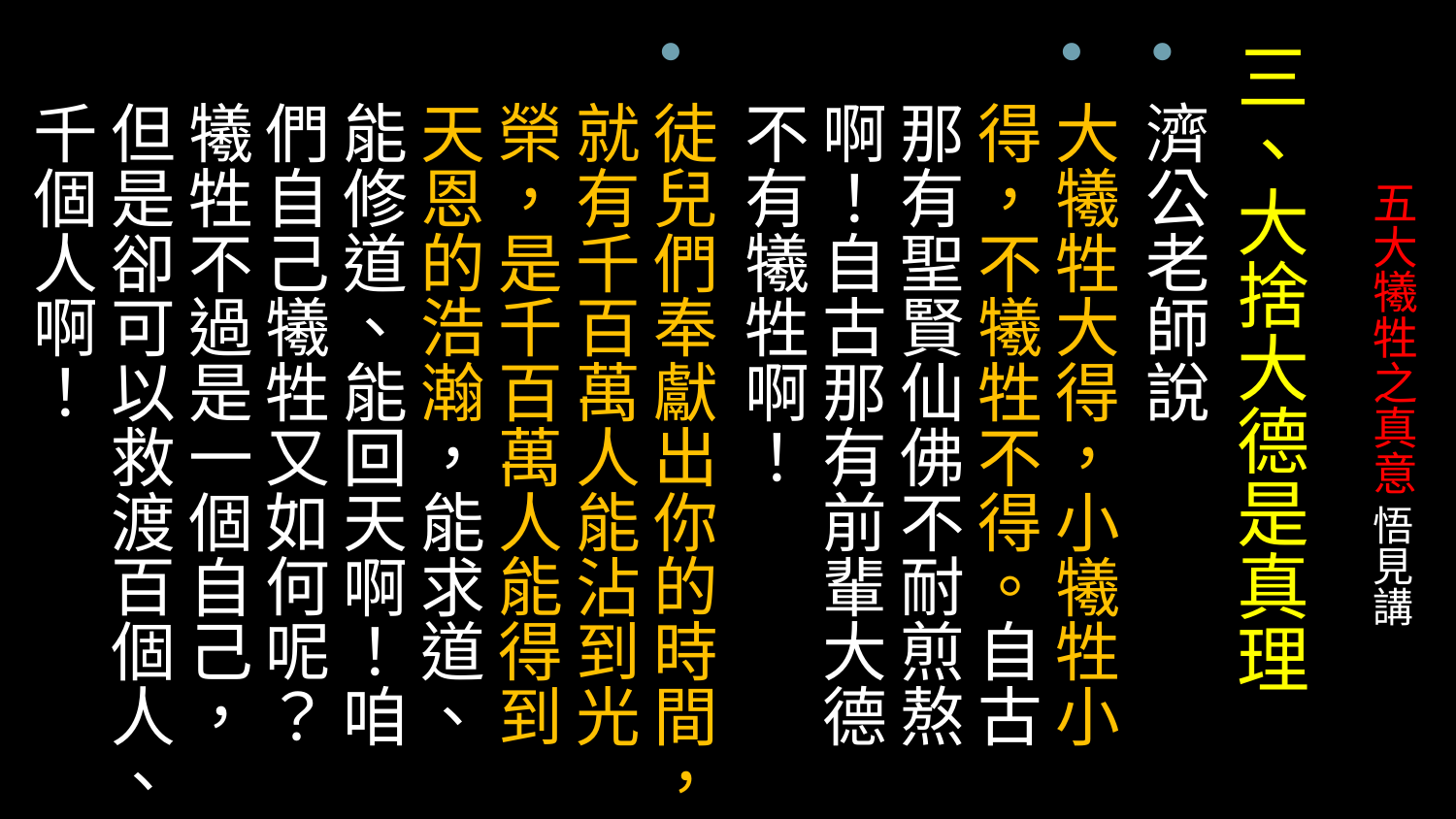

三、大捨大德是真理
濟公老師說
大犧牲大得，小犧牲小得，不犧牲不得。自古那有聖賢仙佛不耐煎熬啊！自古那有前輩大德不有犧牲啊！
徒兒們奉獻出你的時間，就有千百萬人能沾到光榮，是千百萬人能得到天恩的浩瀚，能求道、能修道、能回天啊！咱們自己犧牲又如何呢？犧牲不過是一個自己，但是卻可以救渡百個人、千個人啊！
# 五大犧牲之真意 悟見講